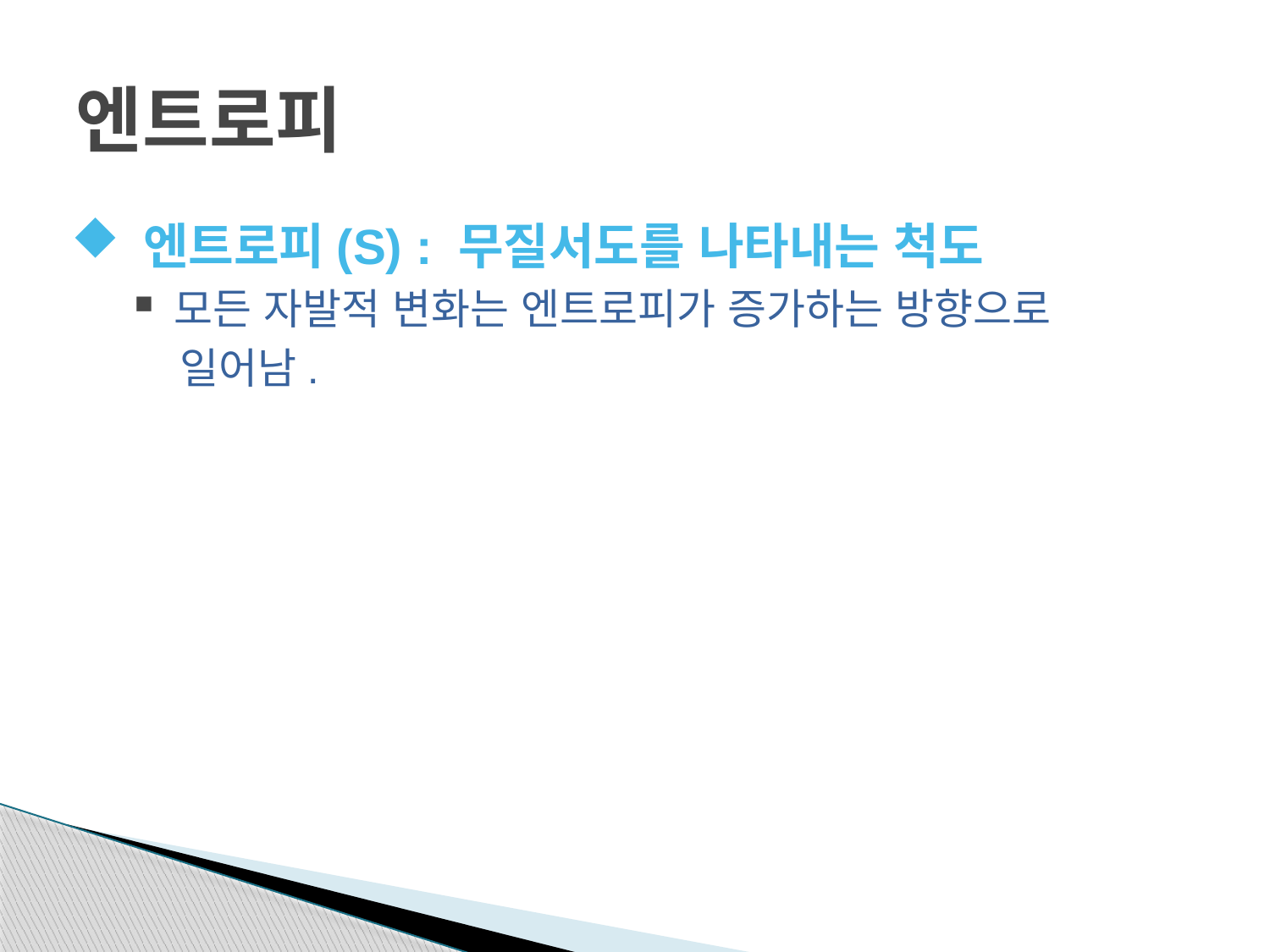

# 엔트로피
 엔트로피(S) : 무질서도를 나타내는 척도
모든 자발적 변화는 엔트로피가 증가하는 방향으로
   일어남.